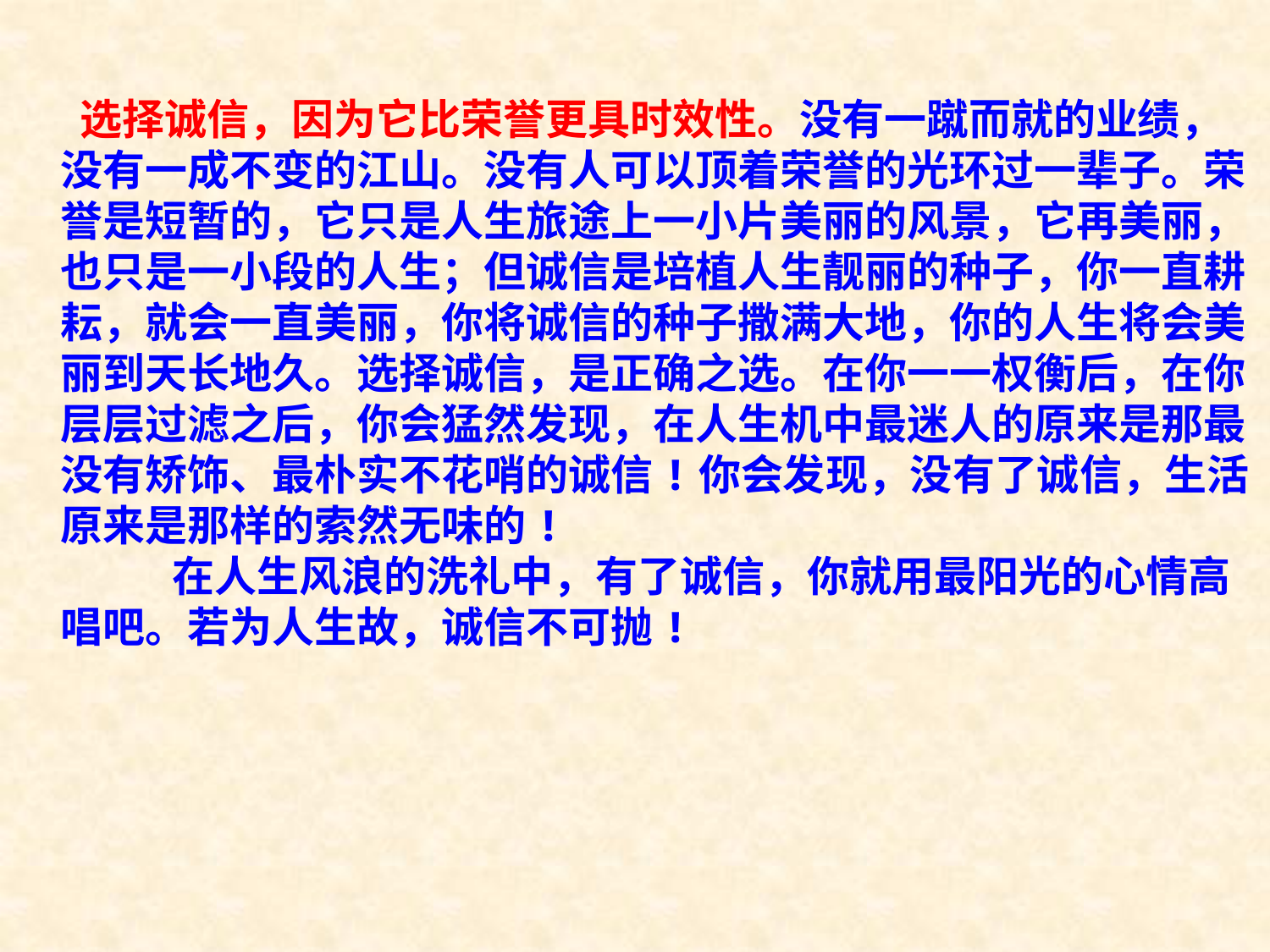

选择诚信，因为它比荣誉更具时效性。没有一蹴而就的业绩，没有一成不变的江山。没有人可以顶着荣誉的光环过一辈子。荣誉是短暂的，它只是人生旅途上一小片美丽的风景，它再美丽，也只是一小段的人生；但诚信是培植人生靓丽的种子，你一直耕耘，就会一直美丽，你将诚信的种子撒满大地，你的人生将会美丽到天长地久。选择诚信，是正确之选。在你一一权衡后，在你层层过滤之后，你会猛然发现，在人生机中最迷人的原来是那最没有矫饰、最朴实不花哨的诚信!你会发现，没有了诚信，生活原来是那样的索然无味的!
    在人生风浪的洗礼中，有了诚信，你就用最阳光的心情高唱吧。若为人生故，诚信不可抛!